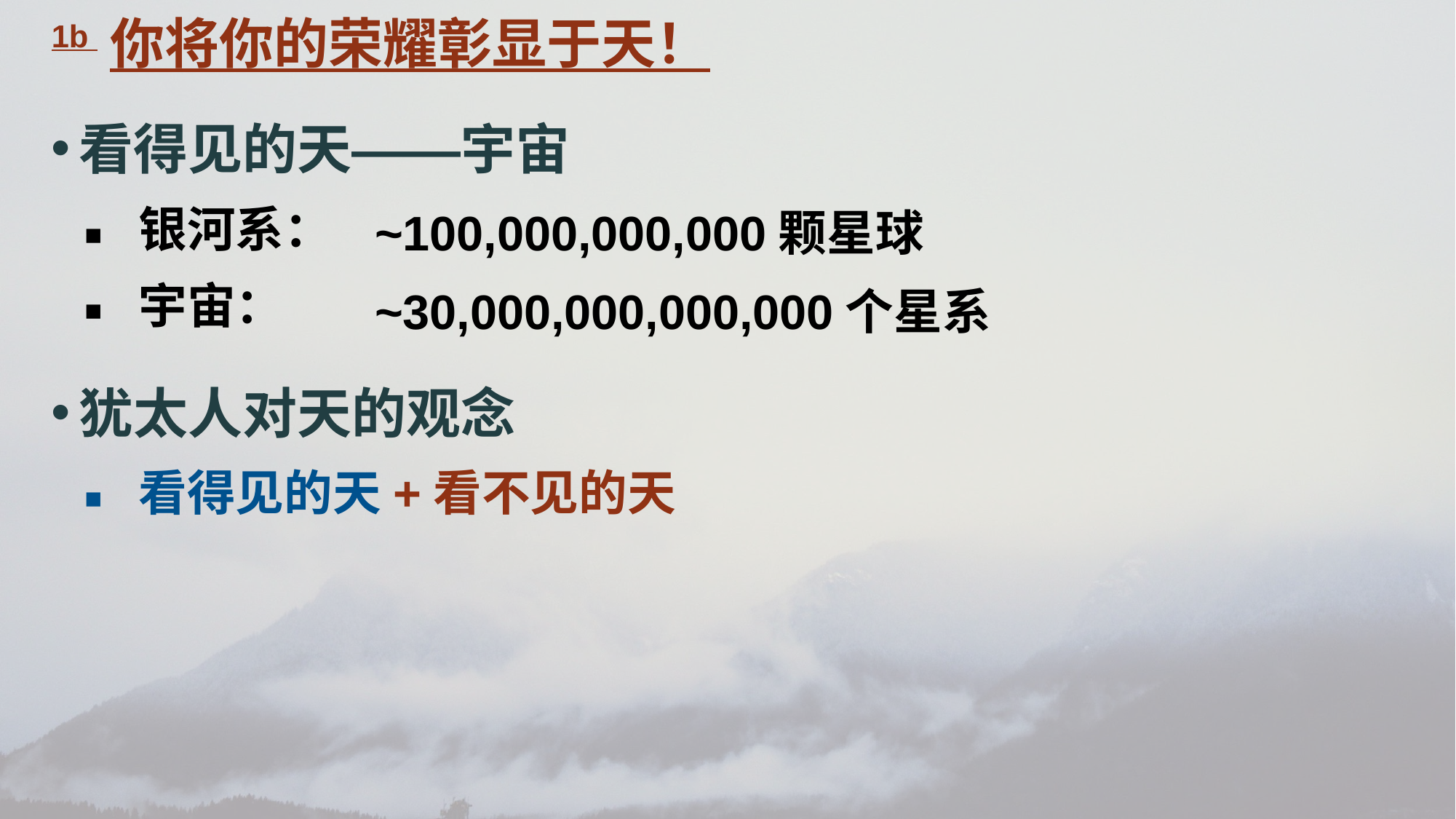

1b 你将你的荣耀彰显于天！

看得见的天——宇宙
银河系：
宇宙：
犹太人对天的观念
看得见的天+看不见的天

~100,000,000,000颗星球
~30,000,000,000,000个星系